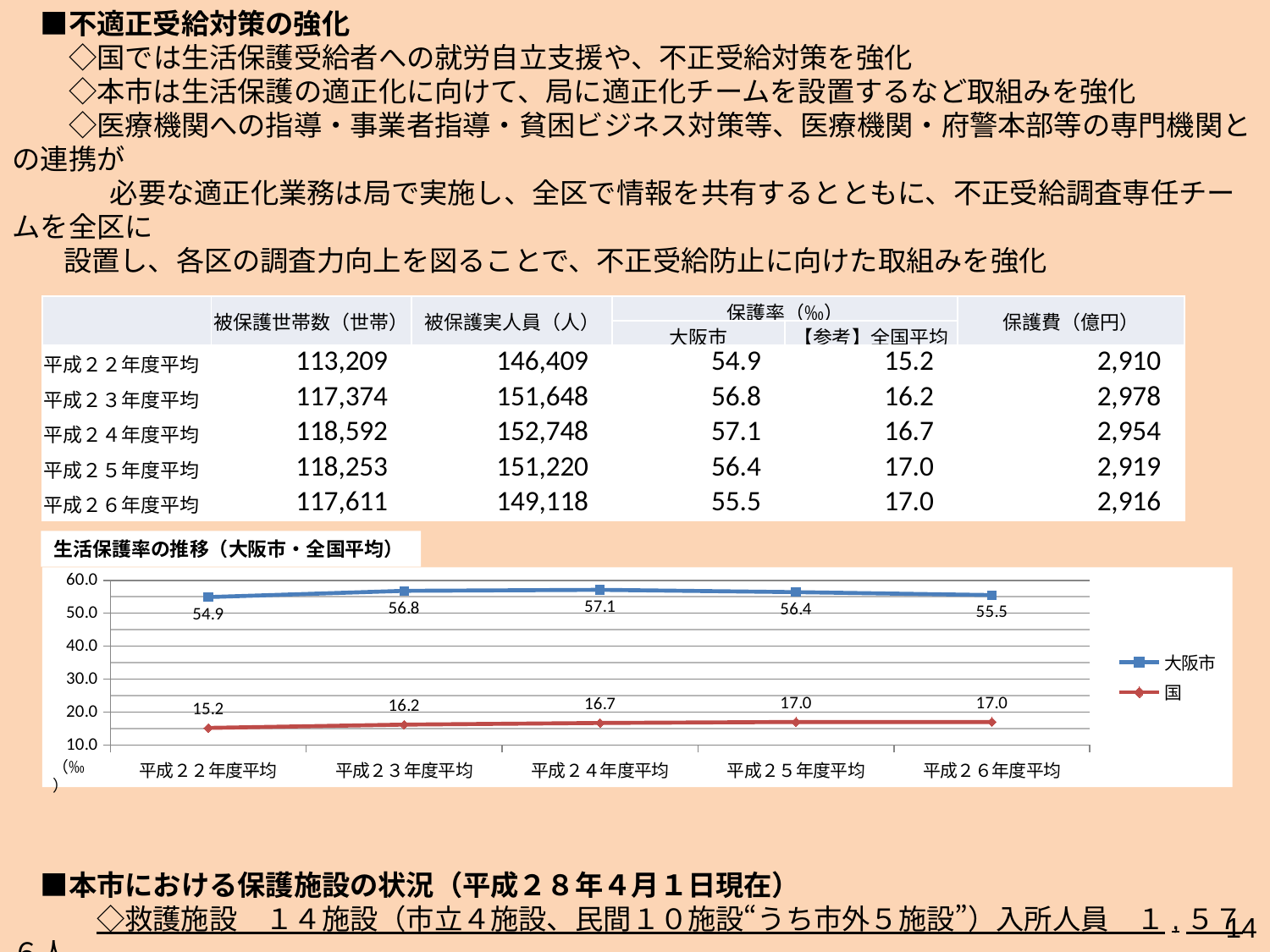

■不適正受給対策の強化
　　◇国では生活保護受給者への就労自立支援や、不正受給対策を強化
　　◇本市は生活保護の適正化に向けて、局に適正化チームを設置するなど取組みを強化
　　◇医療機関への指導・事業者指導・貧困ビジネス対策等、医療機関・府警本部等の専門機関との連携が
 　　　必要な適正化業務は局で実施し、全区で情報を共有するとともに、不正受給調査専任チームを全区に
       設置し、各区の調査力向上を図ることで、不正受給防止に向けた取組みを強化

　■本市における被保護世帯数、人員、保護率及び保護費の状況

　■本市における保護施設の状況（平成２８年４月１日現在）
　　　◇救護施設　１４施設（市立４施設、民間１０施設“うち市外５施設”）入所人員　１,５７６人
　　 ◇更生施設　　 ２施設（市立２施設）　入所人員　　　１２１人

|  | 被保護世帯数（世帯） | 被保護実人員（人） | 保護率（‰） |  | 保護費（億円） |
| --- | --- | --- | --- | --- | --- |
|  |  |  | 大阪市 | 【参考】全国平均 |  |
| 平成２２年度平均 | 113,209 | 146,409 | 54.9 | 15.2 | 2,910 |
| 平成２３年度平均 | 117,374 | 151,648 | 56.8 | 16.2 | 2,978 |
| 平成２４年度平均 | 118,592 | 152,748 | 57.1 | 16.7 | 2,954 |
| 平成２５年度平均 | 118,253 | 151,220 | 56.4 | 17.0 | 2,919 |
| 平成２６年度平均 | 117,611 | 149,118 | 55.5 | 17.0 | 2,916 |
生活保護率の推移（大阪市・全国平均）

### Chart

| Category | 大阪市 | 国 |
|---|---|---|
| 平成２２年度平均 | 54.9 | 15.2 |
| 平成２３年度平均 | 56.8 | 16.2 |
| 平成２４年度平均 | 57.1 | 16.7 |
| 平成２５年度平均 | 56.4 | 17.0 |
| 平成２６年度平均 | 55.5 | 17.0 |
（‰）
14